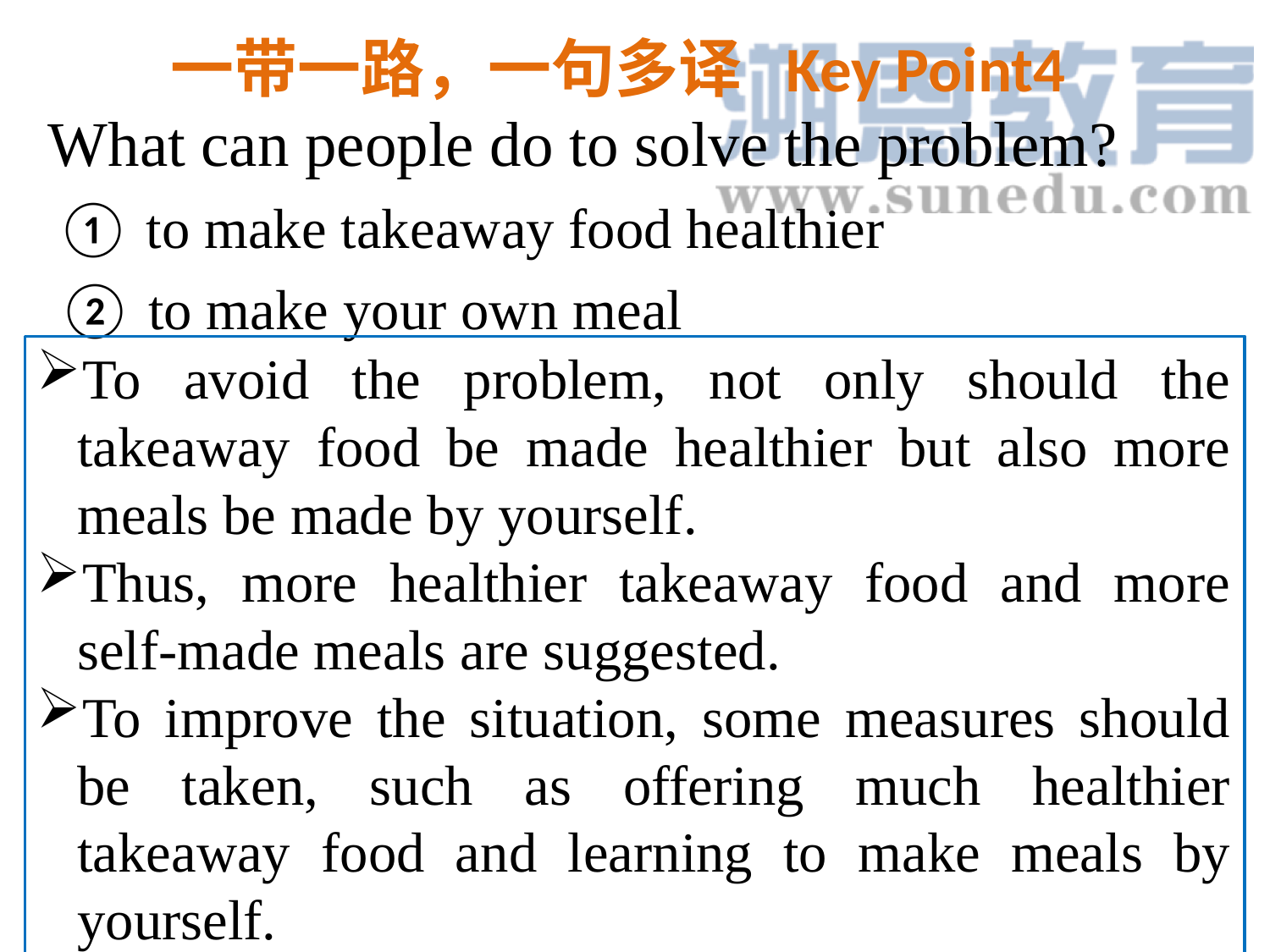

一带一路，一句多译  Key Point4
What can people do to solve the problem?
①
to make takeaway food healthier
②
to make your own meal
To avoid the problem, not only should the takeaway food be made healthier but also more meals be made by yourself.
Thus, more healthier takeaway food and more self-made meals are suggested.
To improve the situation, some measures should be taken, such as offering much healthier takeaway food and learning to make meals by yourself.